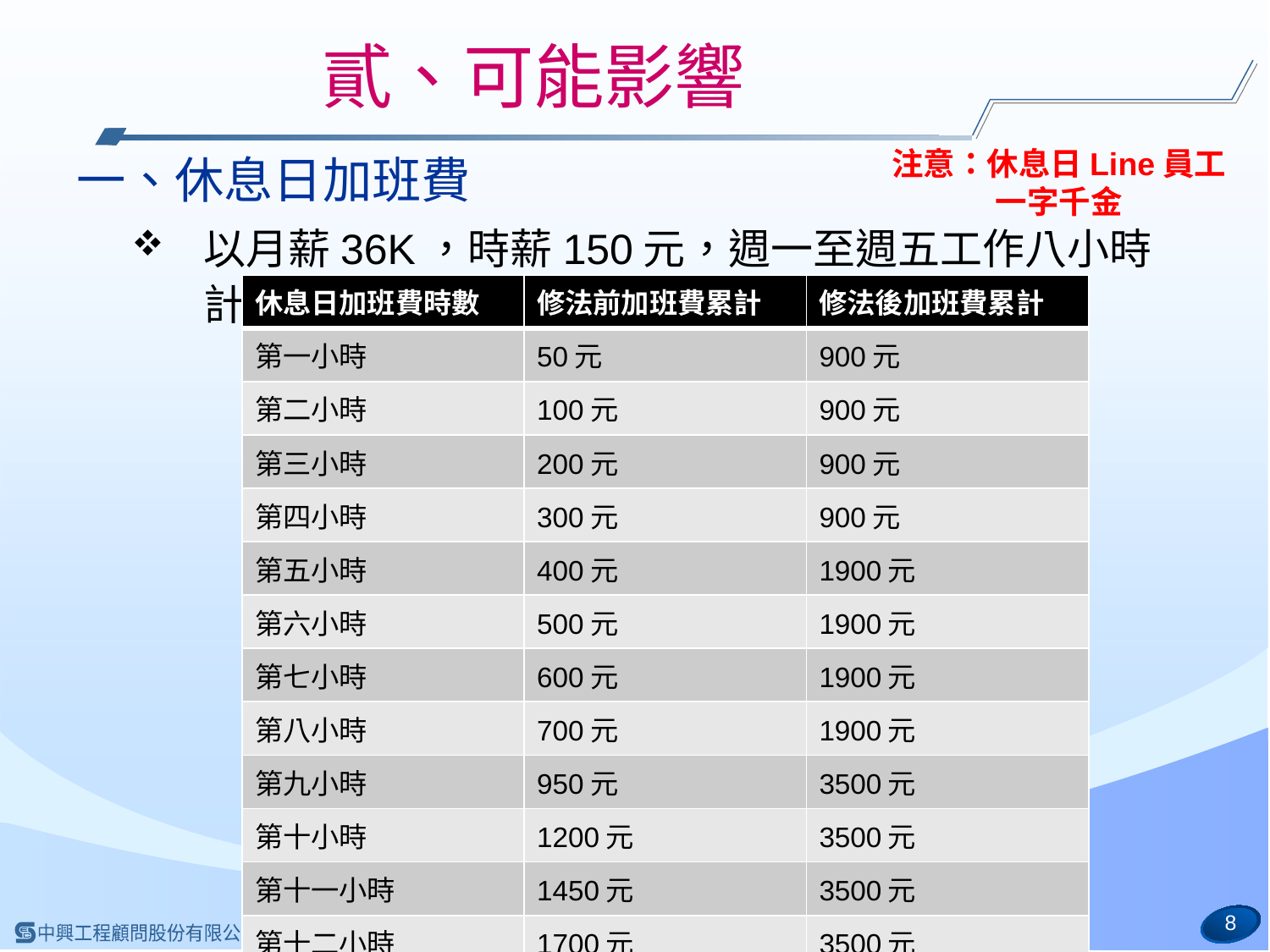

# 貳、可能影響
一、休息日加班費
以月薪36K，時薪150元，週一至週五工作八小時計
注意：休息日Line員工
一字千金
| 休息日加班費時數 | 修法前加班費累計 | 修法後加班費累計 |
| --- | --- | --- |
| 第一小時 | 50元 | 900元 |
| 第二小時 | 100元 | 900元 |
| 第三小時 | 200元 | 900元 |
| 第四小時 | 300元 | 900元 |
| 第五小時 | 400元 | 1900元 |
| 第六小時 | 500元 | 1900元 |
| 第七小時 | 600元 | 1900元 |
| 第八小時 | 700元 | 1900元 |
| 第九小時 | 950元 | 3500元 |
| 第十小時 | 1200元 | 3500元 |
| 第十一小時 | 1450元 | 3500元 |
| 第十二小時 | 1700元 | 3500元 |
8